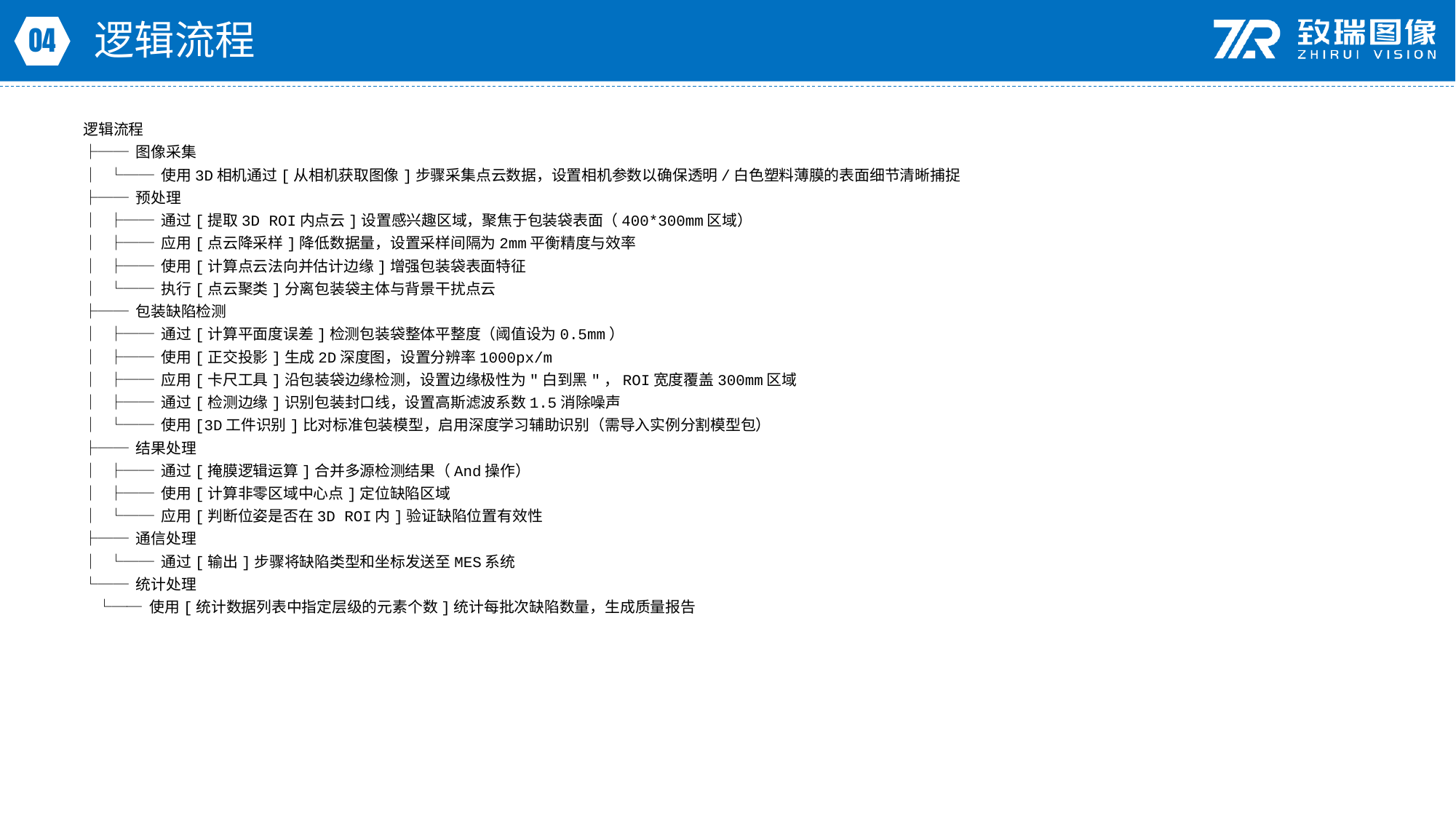

逻辑流程
04

逻辑流程
├── 图像采集
│   └── 使用3D相机通过[从相机获取图像]步骤采集点云数据，设置相机参数以确保透明/白色塑料薄膜的表面细节清晰捕捉
├── 预处理
│   ├── 通过[提取3D ROI内点云]设置感兴趣区域，聚焦于包装袋表面（400*300mm区域）
│   ├── 应用[点云降采样]降低数据量，设置采样间隔为2mm平衡精度与效率
│   ├── 使用[计算点云法向并估计边缘]增强包装袋表面特征
│   └── 执行[点云聚类]分离包装袋主体与背景干扰点云
├── 包装缺陷检测
│   ├── 通过[计算平面度误差]检测包装袋整体平整度（阈值设为0.5mm）
│   ├── 使用[正交投影]生成2D深度图，设置分辨率1000px/m
│   ├── 应用[卡尺工具]沿包装袋边缘检测，设置边缘极性为"白到黑"，ROI宽度覆盖300mm区域
│   ├── 通过[检测边缘]识别包装封口线，设置高斯滤波系数1.5消除噪声
│   └── 使用[3D工件识别]比对标准包装模型，启用深度学习辅助识别（需导入实例分割模型包）
├── 结果处理
│   ├── 通过[掩膜逻辑运算]合并多源检测结果（And操作）
│   ├── 使用[计算非零区域中心点]定位缺陷区域
│   └── 应用[判断位姿是否在3D ROI内]验证缺陷位置有效性
├── 通信处理
│   └── 通过[输出]步骤将缺陷类型和坐标发送至MES系统
└── 统计处理
    └── 使用[统计数据列表中指定层级的元素个数]统计每批次缺陷数量，生成质量报告